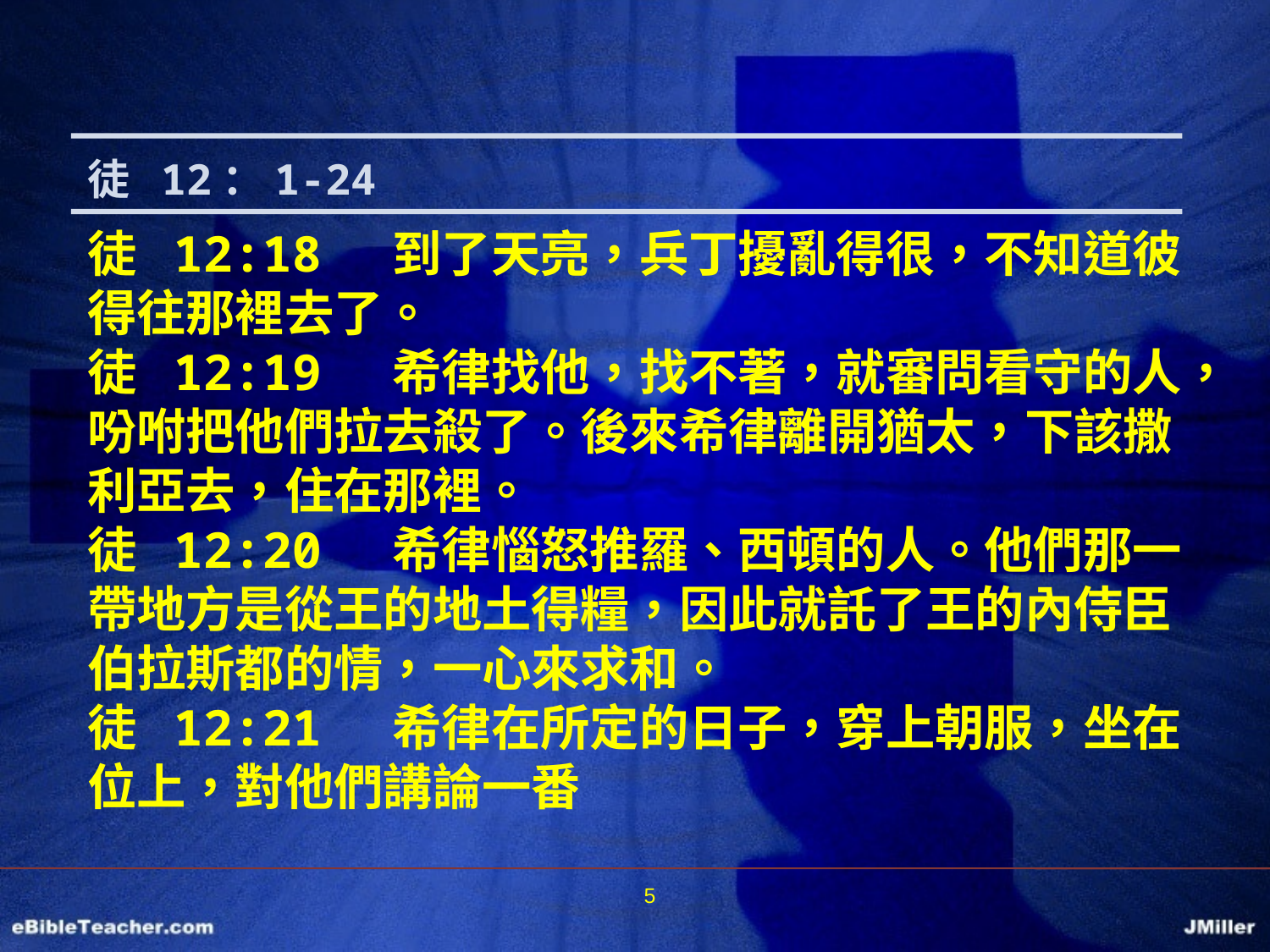

徒 12：1-24
徒 12:18  到了天亮，兵丁擾亂得很，不知道彼得往那裡去了。
徒 12:19  希律找他，找不著，就審問看守的人，吩咐把他們拉去殺了。後來希律離開猶太，下該撒利亞去，住在那裡。
徒 12:20  希律惱怒推羅、西頓的人。他們那一帶地方是從王的地土得糧，因此就託了王的內侍臣伯拉斯都的情，一心來求和。
徒 12:21  希律在所定的日子，穿上朝服，坐在位上，對他們講論一番